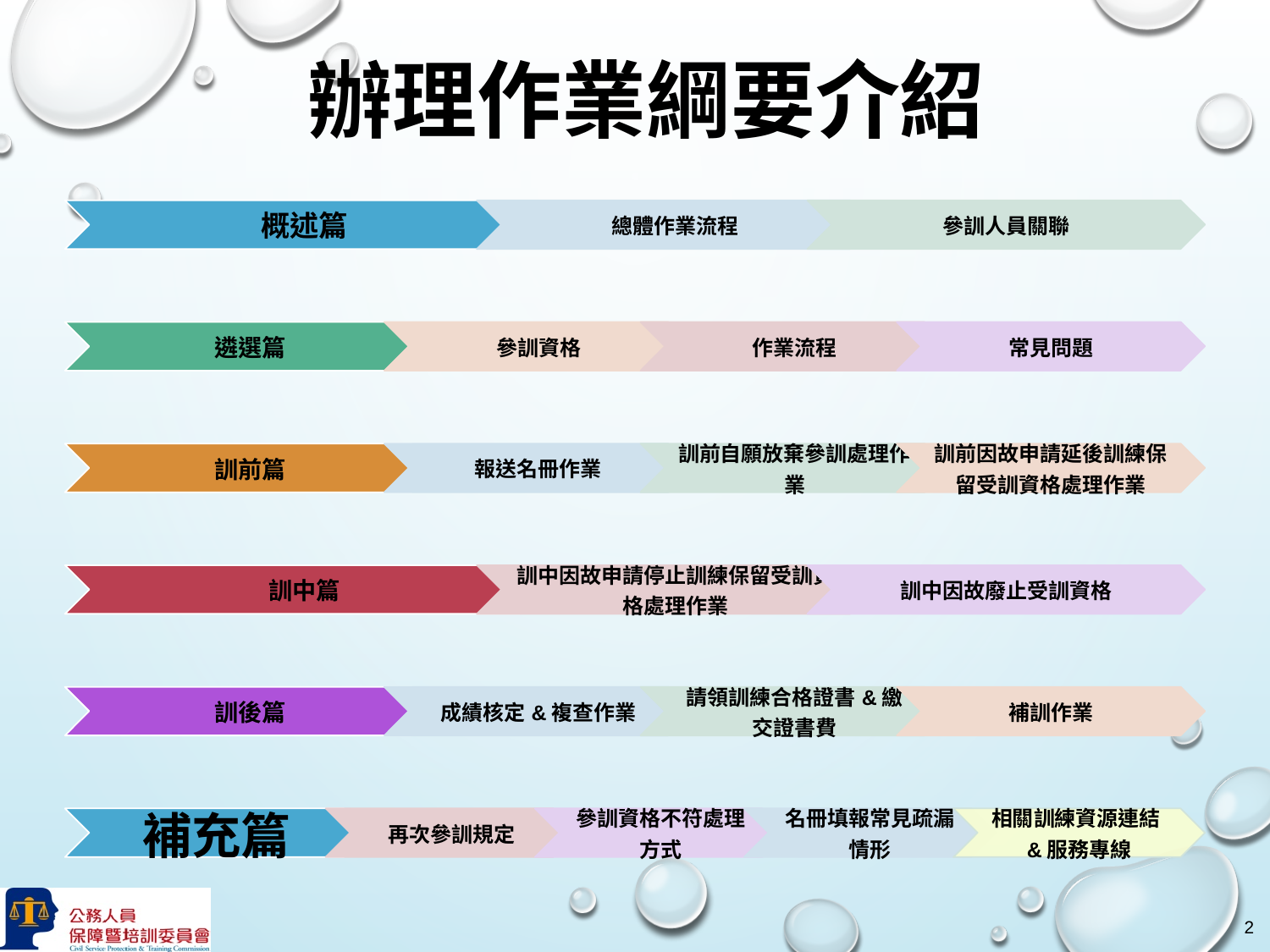

辦理作業綱要介紹
概述篇
總體作業流程
遴選篇
參訓資格
訓後篇
訓前篇
參訓人員關聯
作業流程
報送名冊作業
訓前自願放棄參訓處理作業
訓中篇
訓中因故申請停止訓練保留受訓資格處理作業
成績核定&複查作業
請領訓練合格證書&繳交證書費
補訓作業
訓中因故廢止受訓資格
訓前因故申請延後訓練保留受訓資格處理作業
補充篇
再次參訓規定
參訓資格不符處理方式
名冊填報常見疏漏情形
相關訓練資源連結&服務專線
常見問題
2